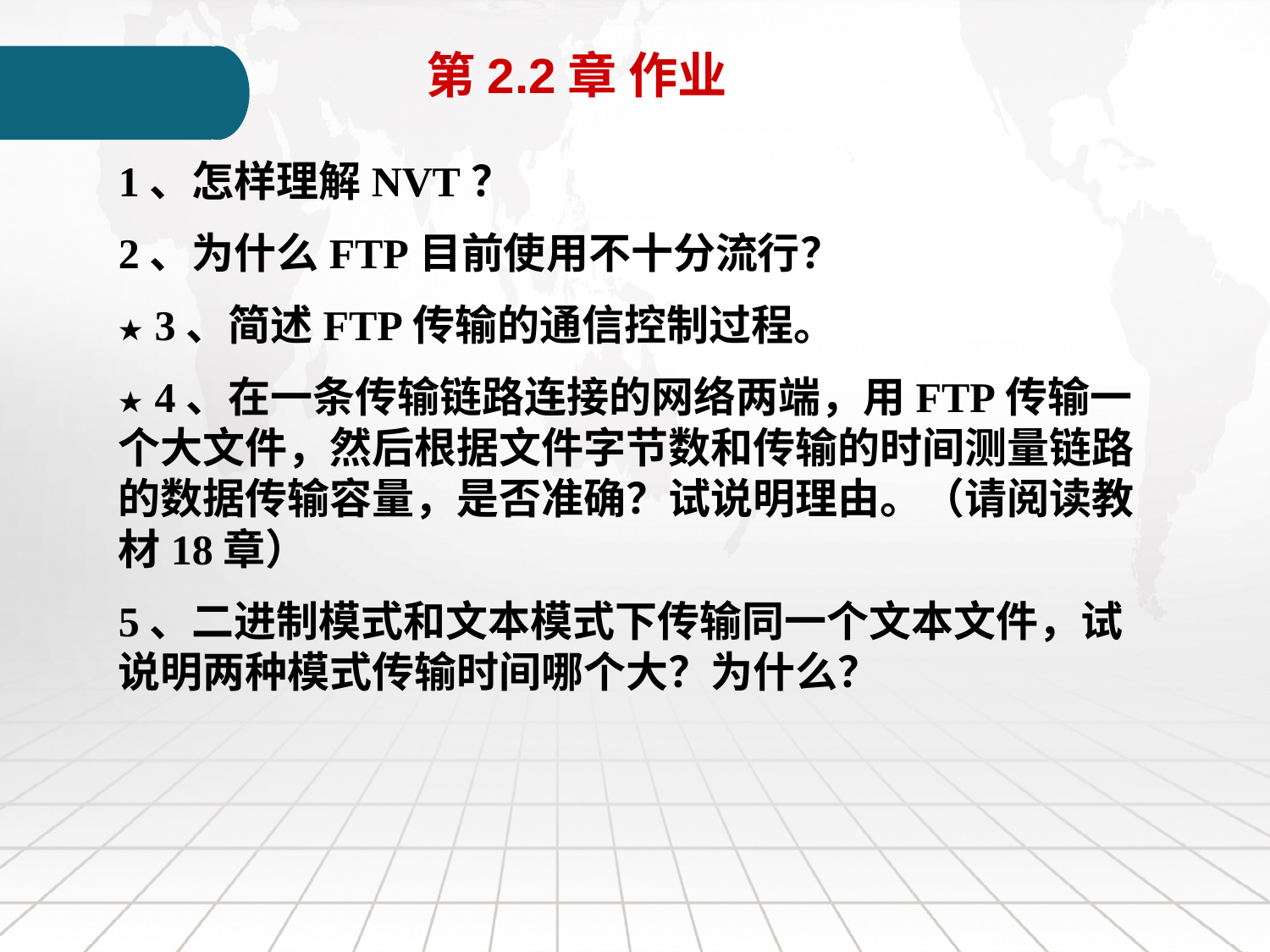

第2.2章 作业
1、怎样理解NVT？
2、为什么FTP目前使用不十分流行？
★ 3、简述FTP传输的通信控制过程。
★ 4、在一条传输链路连接的网络两端，用FTP传输一个大文件，然后根据文件字节数和传输的时间测量链路的数据传输容量，是否准确？试说明理由。（请阅读教材18章）
5、二进制模式和文本模式下传输同一个文本文件，试说明两种模式传输时间哪个大？为什么？